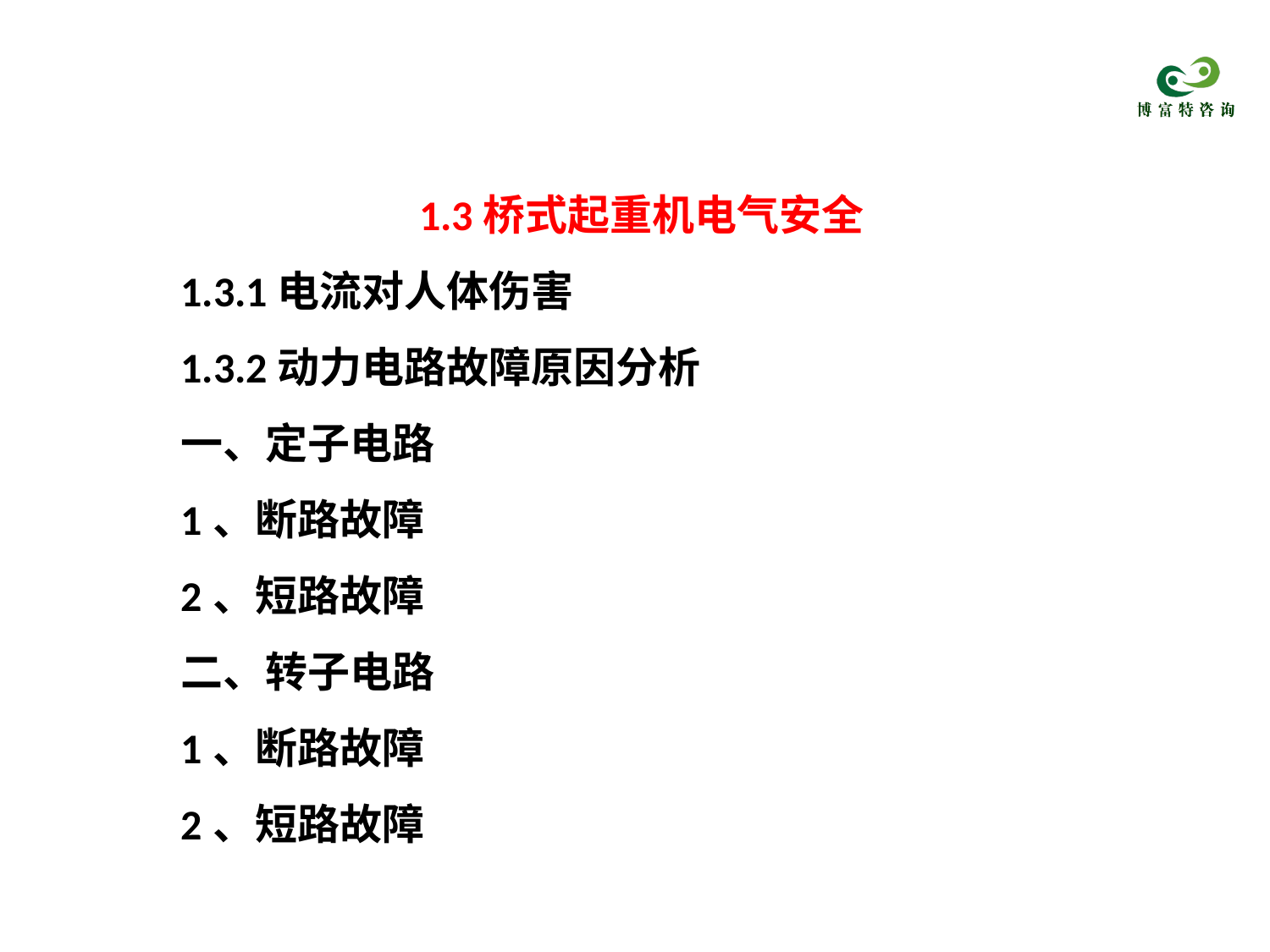

1.3桥式起重机电气安全
1.3.1电流对人体伤害
1.3.2动力电路故障原因分析
一、定子电路
1、断路故障
2、短路故障
二、转子电路
1、断路故障
2、短路故障
23